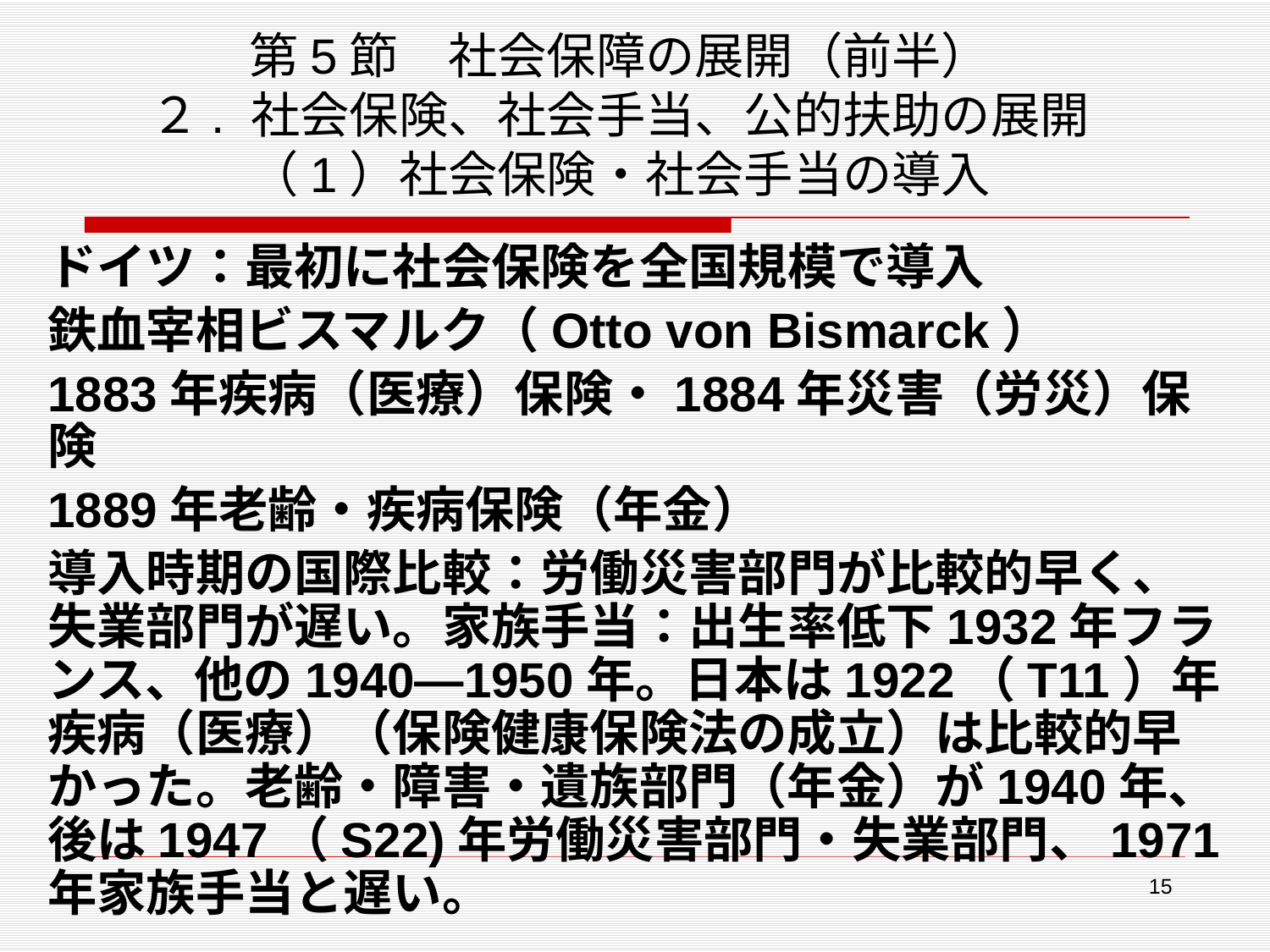

# 第5節　社会保障の展開（前半） ２. 社会保険、社会手当、公的扶助の展開 （1）社会保険・社会手当の導入
ドイツ：最初に社会保険を全国規模で導入
鉄血宰相ビスマルク（Otto von Bismarck）
1883年疾病（医療）保険・1884年災害（労災）保険
1889年老齢・疾病保険（年金）
導入時期の国際比較：労働災害部門が比較的早く、失業部門が遅い。家族手当：出生率低下1932年フランス、他の1940―1950年。日本は1922（T11）年疾病（医療）（保険健康保険法の成立）は比較的早かった。老齢・障害・遺族部門（年金）が1940年、後は1947（S22)年労働災害部門・失業部門、1971年家族手当と遅い。
15